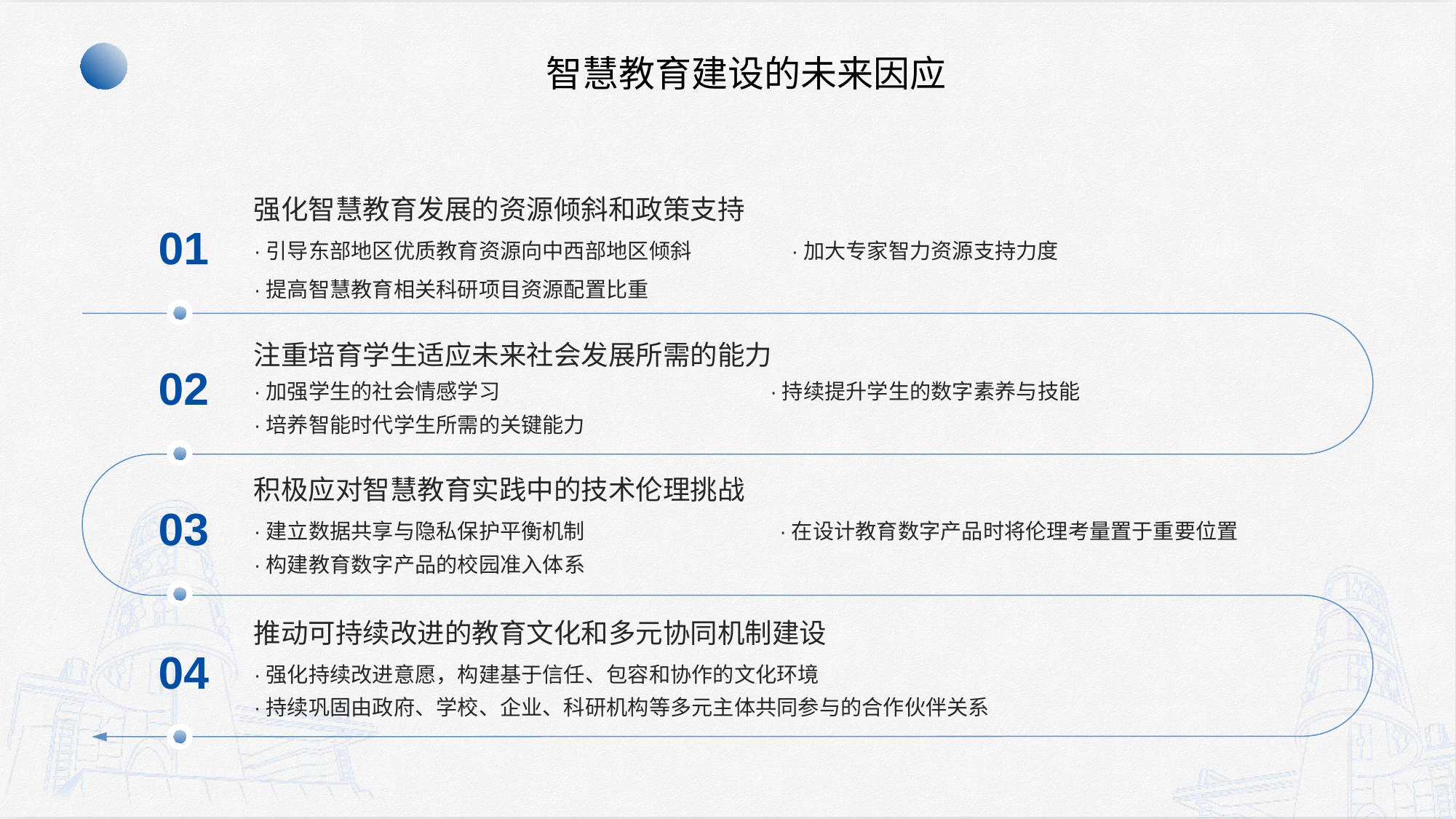

智慧教育建设的未来因应
01
强化智慧教育发展的资源倾斜和政策支持
·引导东部地区优质教育资源向中西部地区倾斜                    ·加大专家智力资源支持力度
·提高智慧教育相关科研项目资源配置比重

02
注重培育学生适应未来社会发展所需的能力
·加强学生的社会情感学习                                                        ·持续提升学生的数字素养与技能
·培养智能时代学生所需的关键能力

03
积极应对智慧教育实践中的技术伦理挑战
·建立数据共享与隐私保护平衡机制                                        ·在设计教育数字产品时将伦理考量置于重要位置
·构建教育数字产品的校园准入体系

04
推动可持续改进的教育文化和多元协同机制建设
·强化持续改进意愿，构建基于信任、包容和协作的文化环境
·持续巩固由政府、学校、企业、科研机构等多元主体共同参与的合作伙伴关系